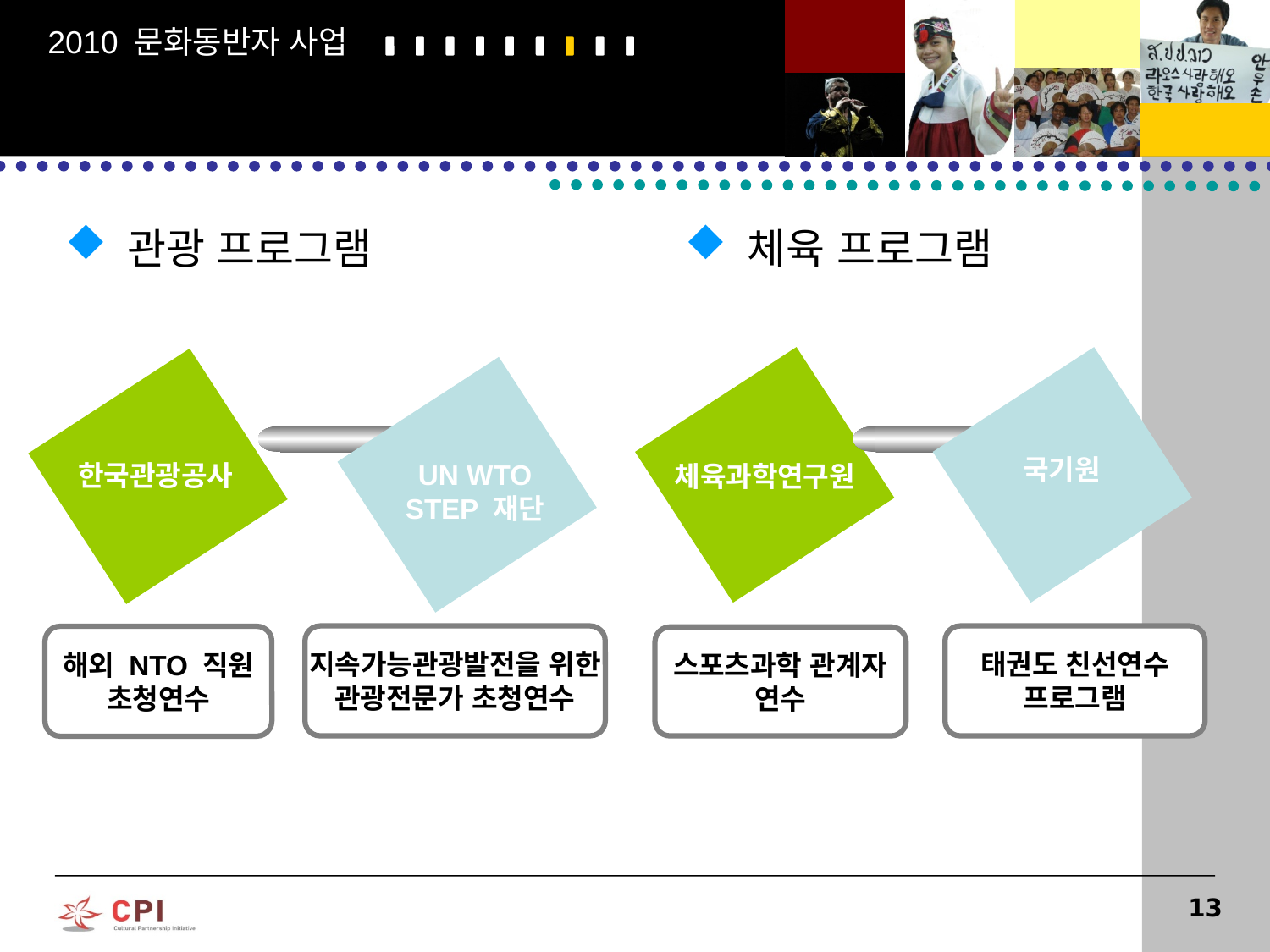

2010 문화동반자 사업

 관광 프로그램
 체육 프로그램

UN WTO STEP 재단
국기원
한국관광공사
체육과학연구원
지속가능관광발전을 위한
관광전문가 초청연수
태권도 친선연수
프로그램
해외 NTO 직원
초청연수
스포츠과학 관계자
연수
13